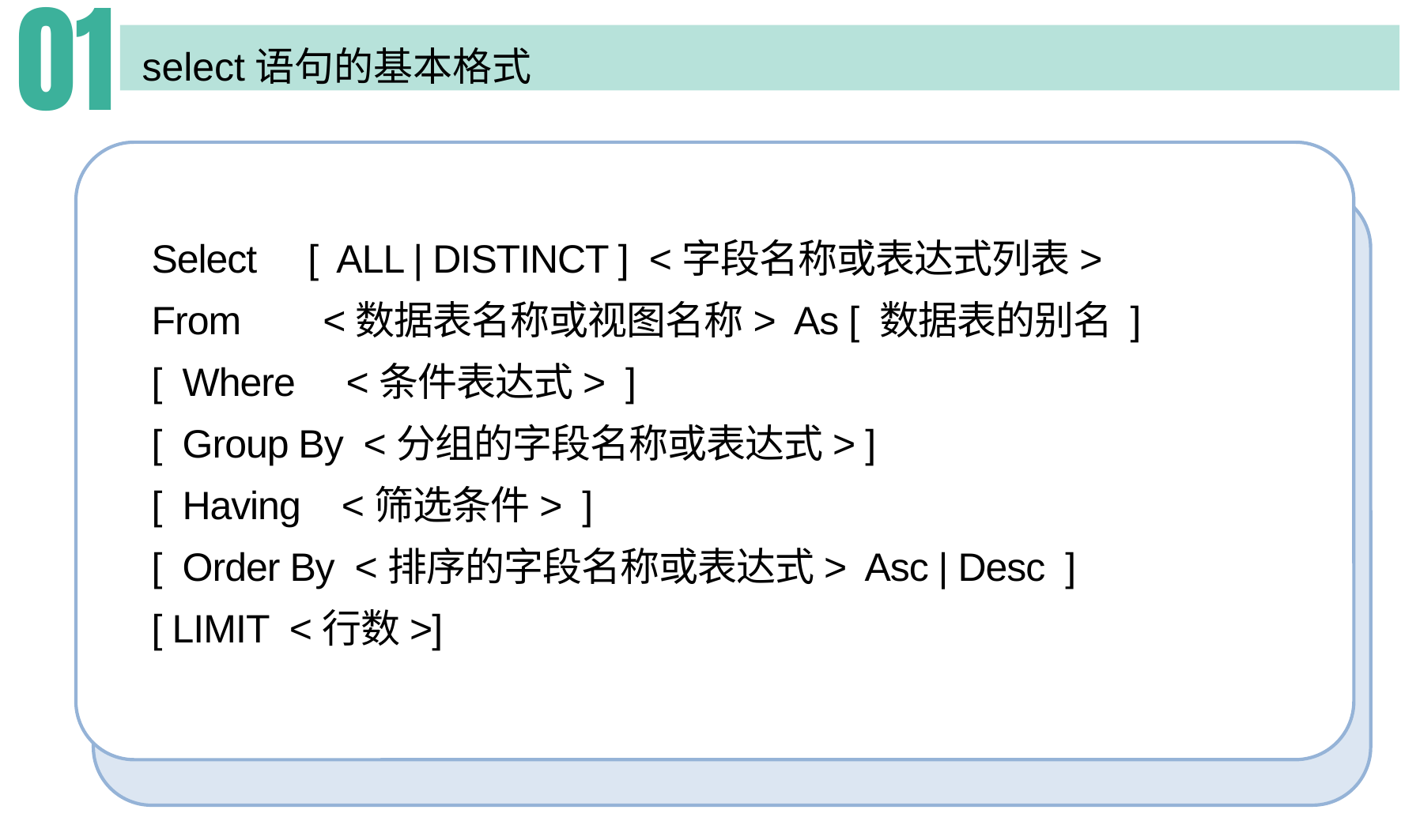

01

select语句的基本格式

Select     [  ALL | DISTINCT ]  <字段名称或表达式列表>
From        <数据表名称或视图名称>  As [ 数据表的别名 ]
[  Where     <条件表达式>  ]
[  Group By  <分组的字段名称或表达式> ]
[  Having    <筛选条件>  ]
[  Order By  <排序的字段名称或表达式>  Asc | Desc  ]
[ LIMIT  <行数>]